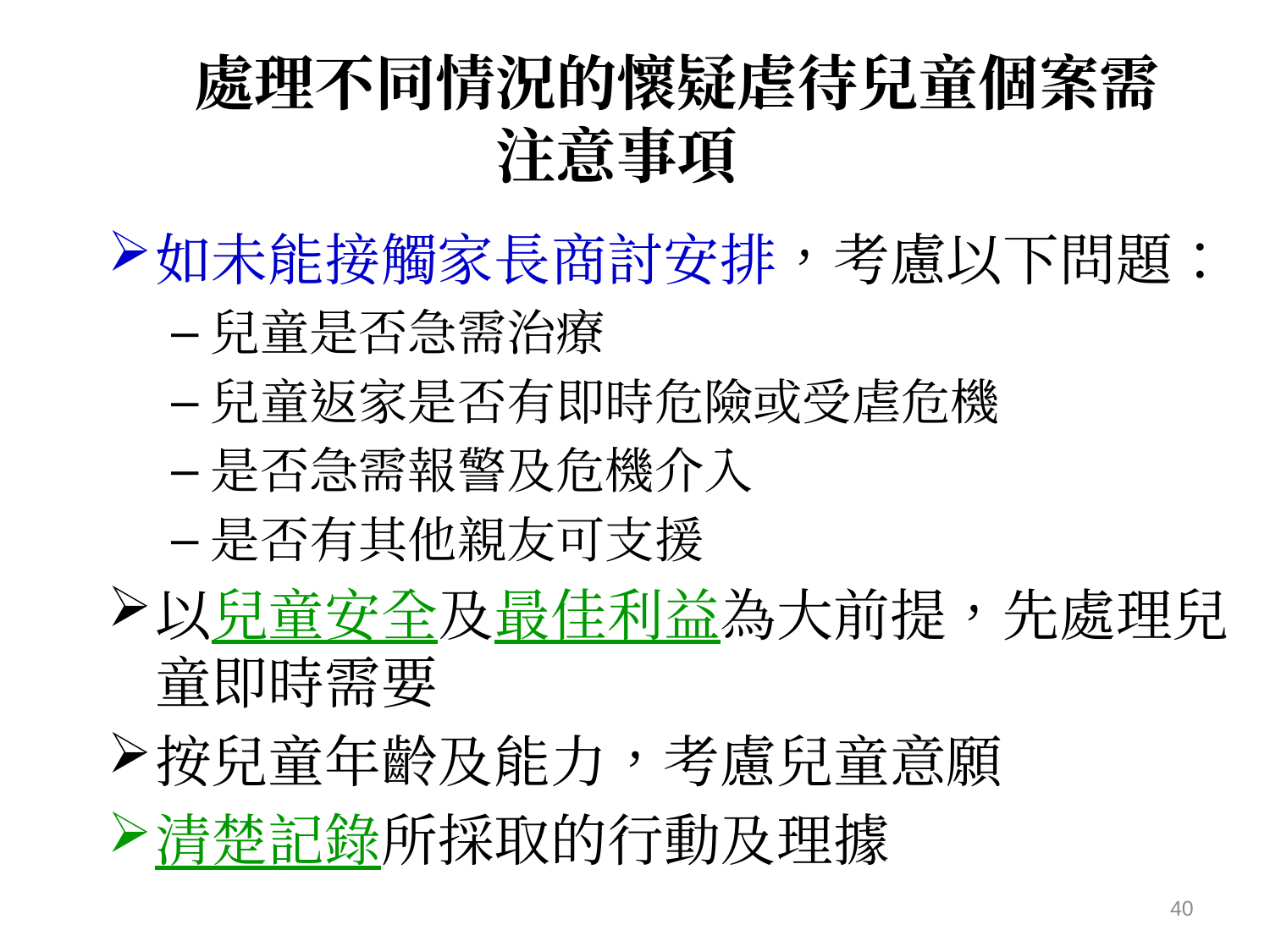

# 處理不同情況的懷疑虐待兒童個案需注意事項
如未能接觸家長商討安排，考慮以下問題：
兒童是否急需治療
兒童返家是否有即時危險或受虐危機
是否急需報警及危機介入
是否有其他親友可支援
以兒童安全及最佳利益為大前提，先處理兒童即時需要
按兒童年齡及能力，考慮兒童意願
清楚記錄所採取的行動及理據

40